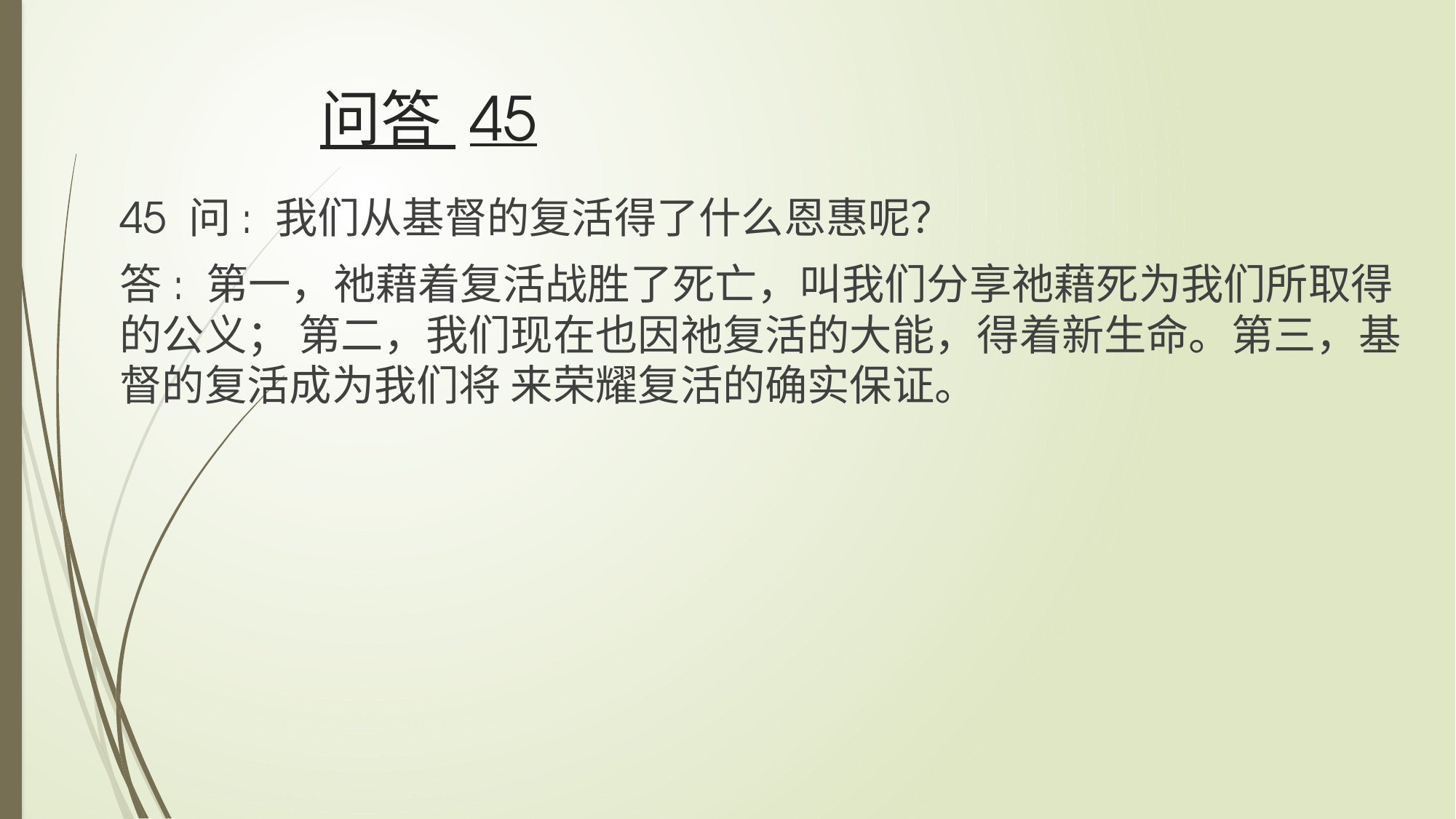

# 问答 45
45 问: 我们从基督的复活得了什么恩惠呢？
答: 第一，祂藉着复活战胜了死亡，叫我们分享祂藉死为我们所取得的公义； 第二，我们现在也因祂复活的大能，得着新生命。第三，基督的复活成为我们将 来荣耀复活的确实保证。